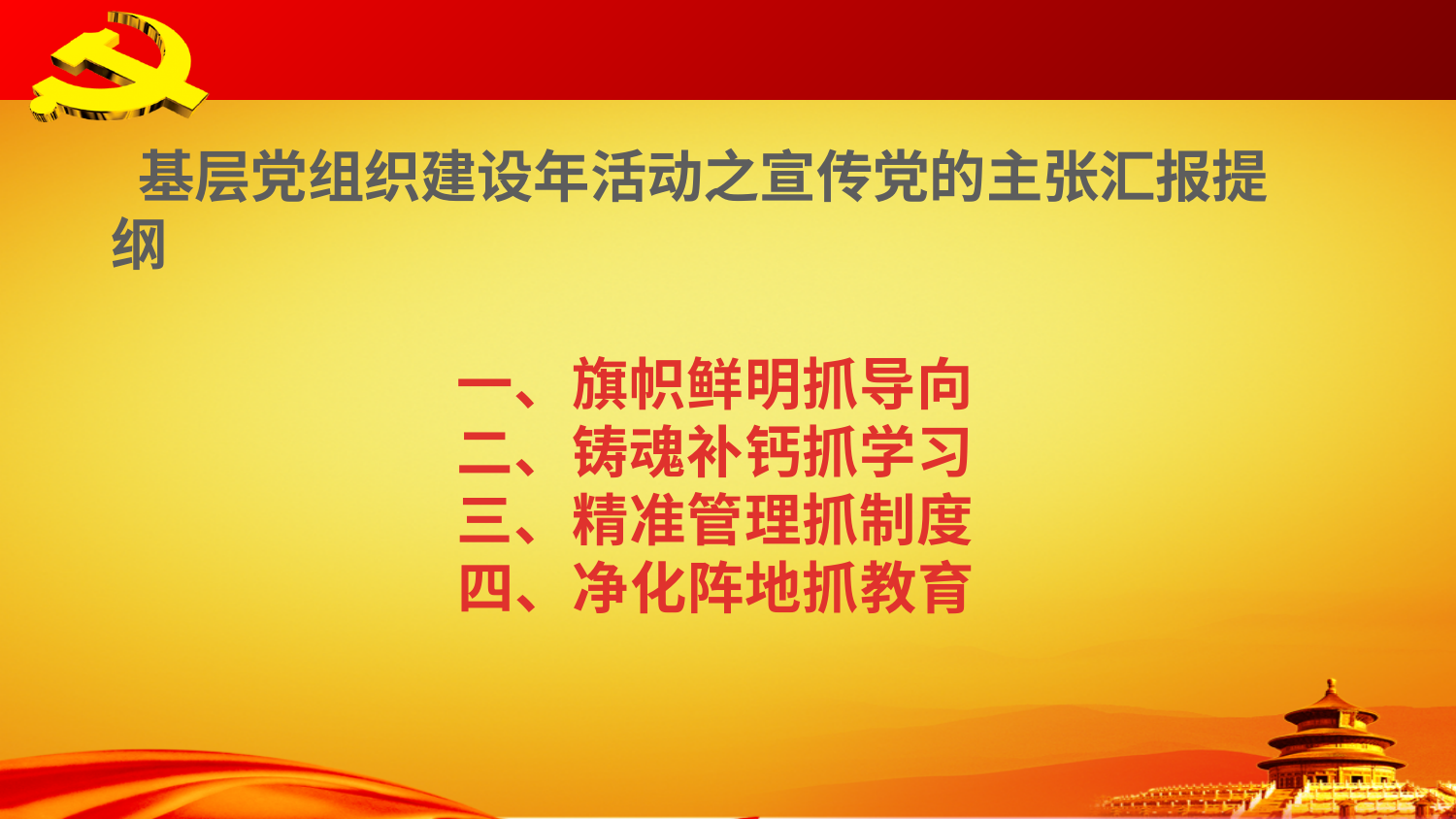

基层党组织建设年活动之宣传党的主张汇报提纲
# 一、旗帜鲜明抓导向 二、铸魂补钙抓学习 三、精准管理抓制度 四、净化阵地抓教育